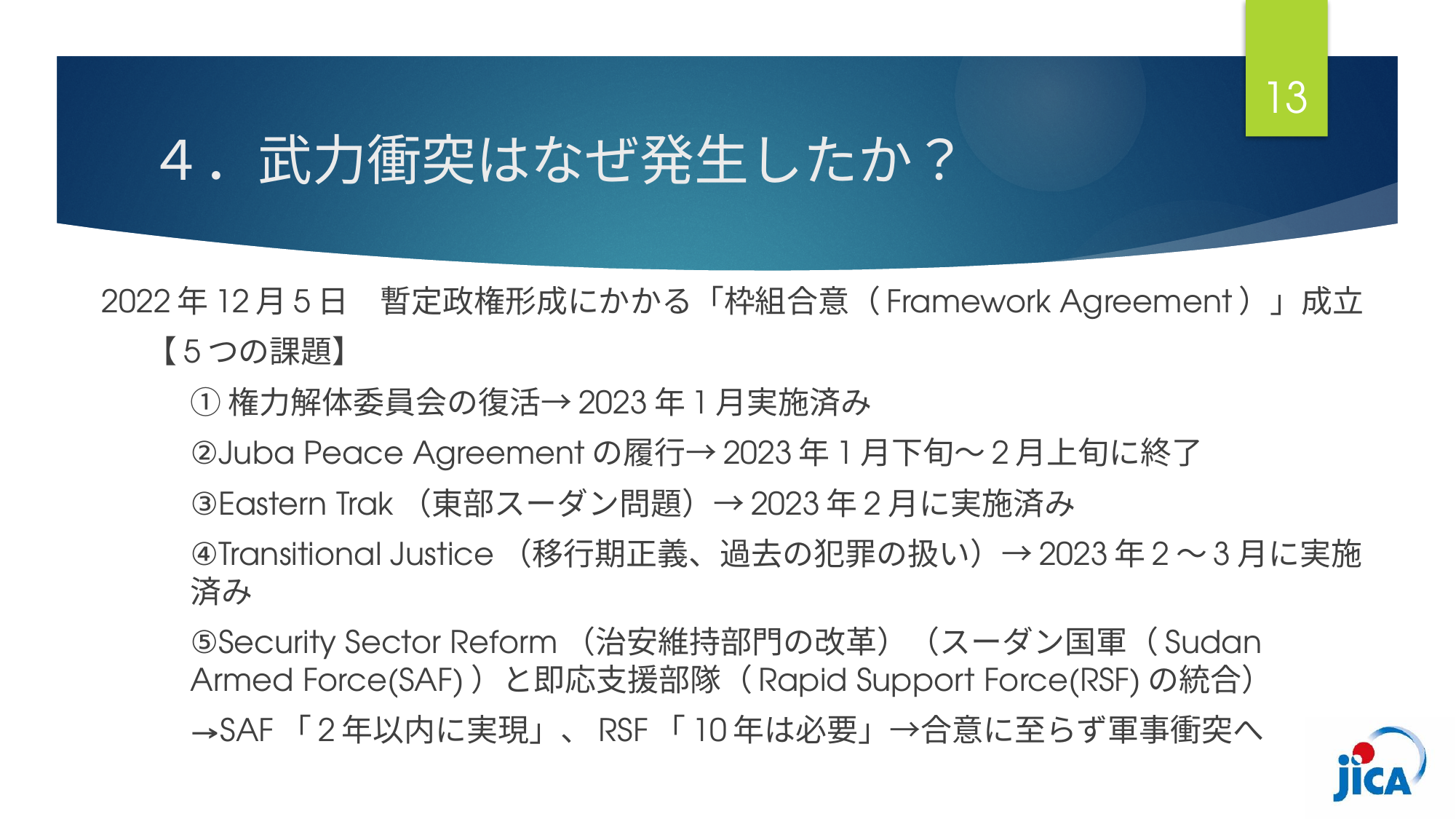

13
# ４．武力衝突はなぜ発生したか？
2022年12月5日　暫定政権形成にかかる「枠組合意（Framework Agreement）」成立
【5つの課題】
①権力解体委員会の復活→2023年1月実施済み
②Juba Peace Agreementの履行→2023年1月下旬～2月上旬に終了
③Eastern Trak（東部スーダン問題）→2023年2月に実施済み
④Transitional Justice（移行期正義、過去の犯罪の扱い）→2023年2～3月に実施済み
⑤Security Sector Reform（治安維持部門の改革）（スーダン国軍（Sudan Armed Force(SAF)）と即応支援部隊（Rapid Support Force(RSF)の統合）
→SAF「2年以内に実現」、RSF「10年は必要」→合意に至らず軍事衝突へ